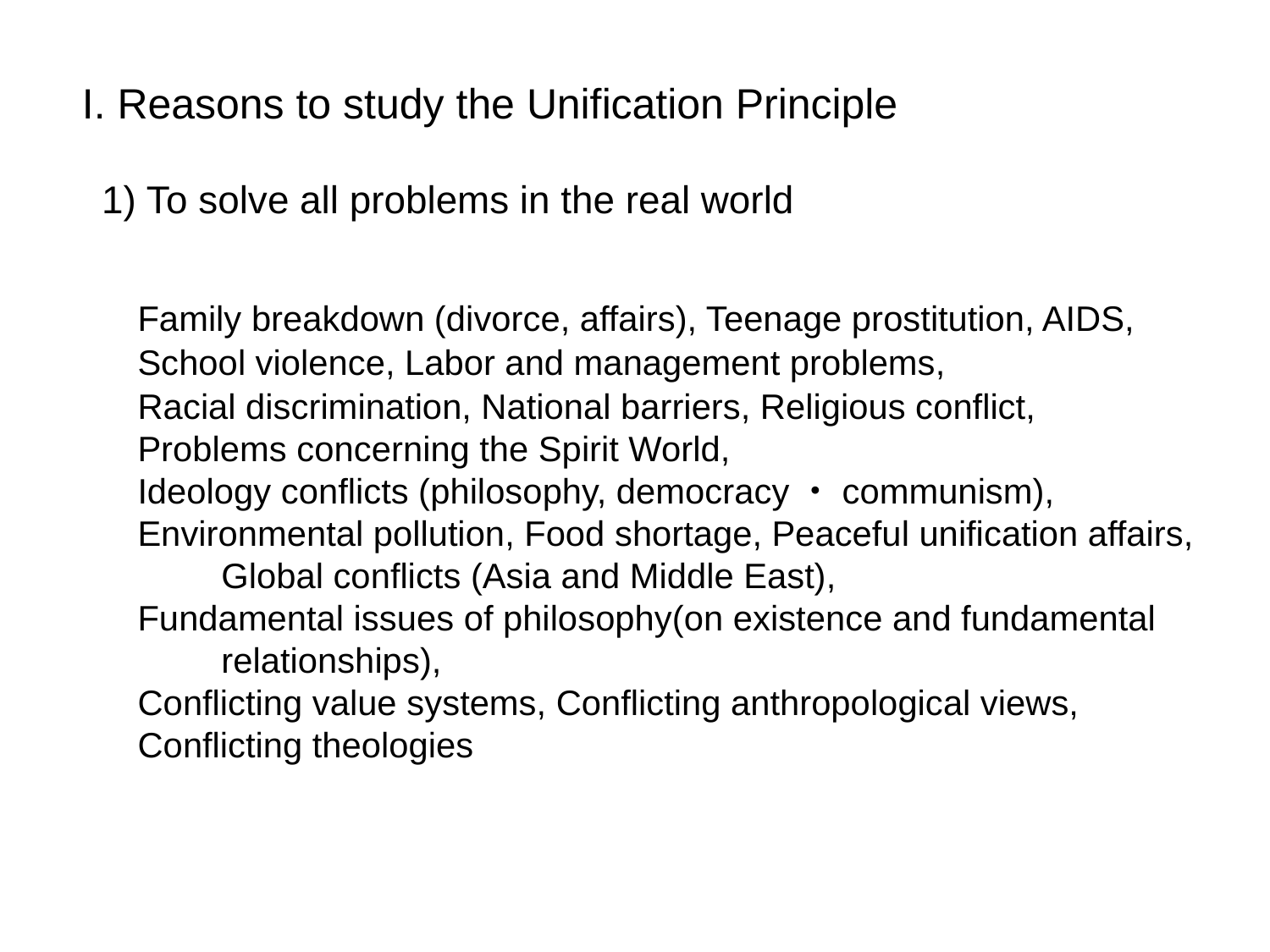

I. Reasons to study the Unification Principle
1) To solve all problems in the real world
Family breakdown (divorce, affairs), Teenage prostitution, AIDS,
School violence, Labor and management problems,
Racial discrimination, National barriers, Religious conflict,
Problems concerning the Spirit World,
Ideology conflicts (philosophy, democracy・communism),
Environmental pollution, Food shortage, Peaceful unification affairs, Global conflicts (Asia and Middle East),
Fundamental issues of philosophy(on existence and fundamental relationships),
Conflicting value systems, Conflicting anthropological views,
Conflicting theologies